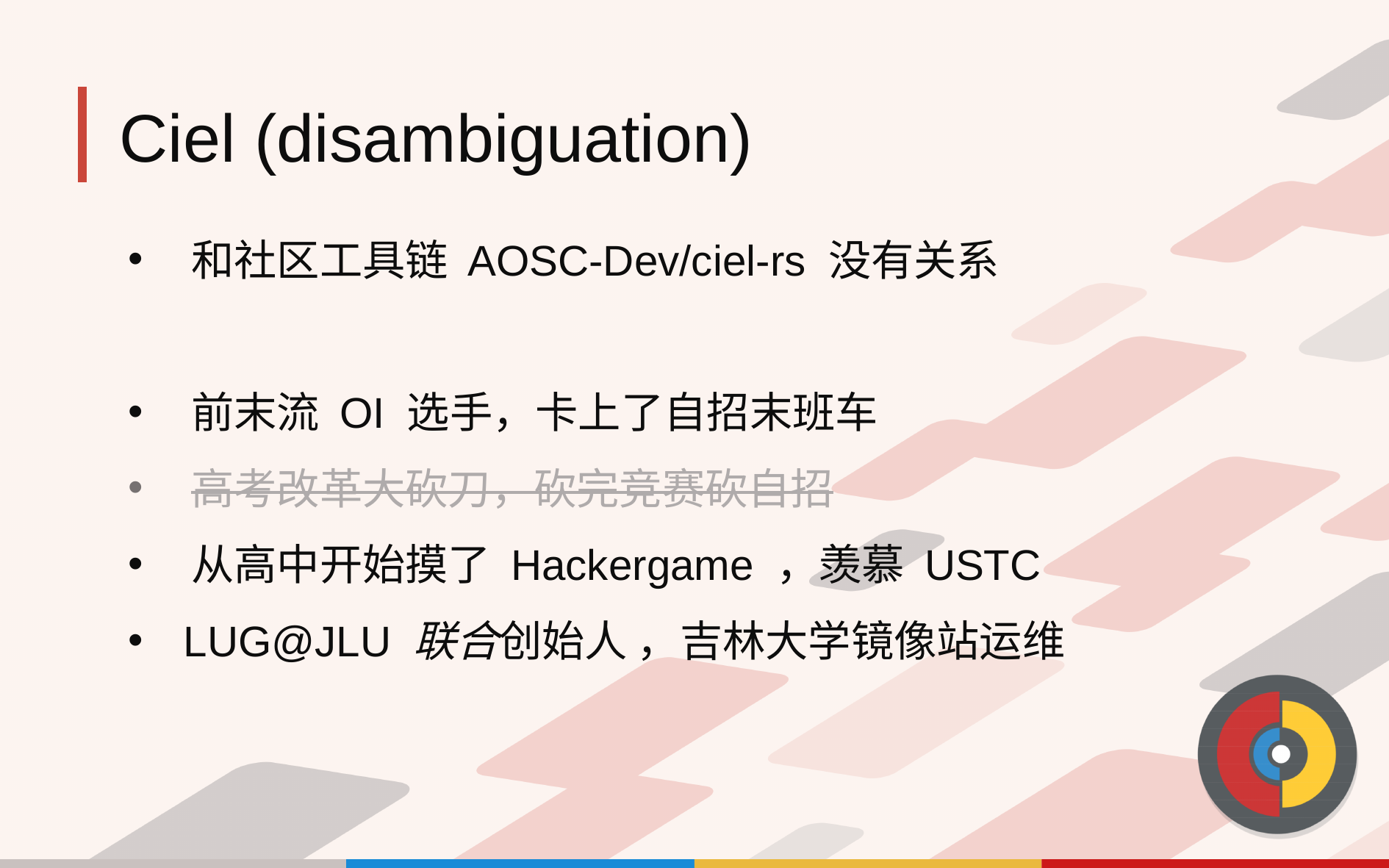

# Ciel (disambiguation)
 和社区工具链 AOSC-Dev/ciel-rs 没有关系

 前末流 OI 选手，卡上了自招末班车
 高考改革大砍刀，砍完竞赛砍自招
 从高中开始摸了 Hackergame ，羡慕 USTC
 LUG@JLU 联合创始人 ，吉林大学镜像站运维